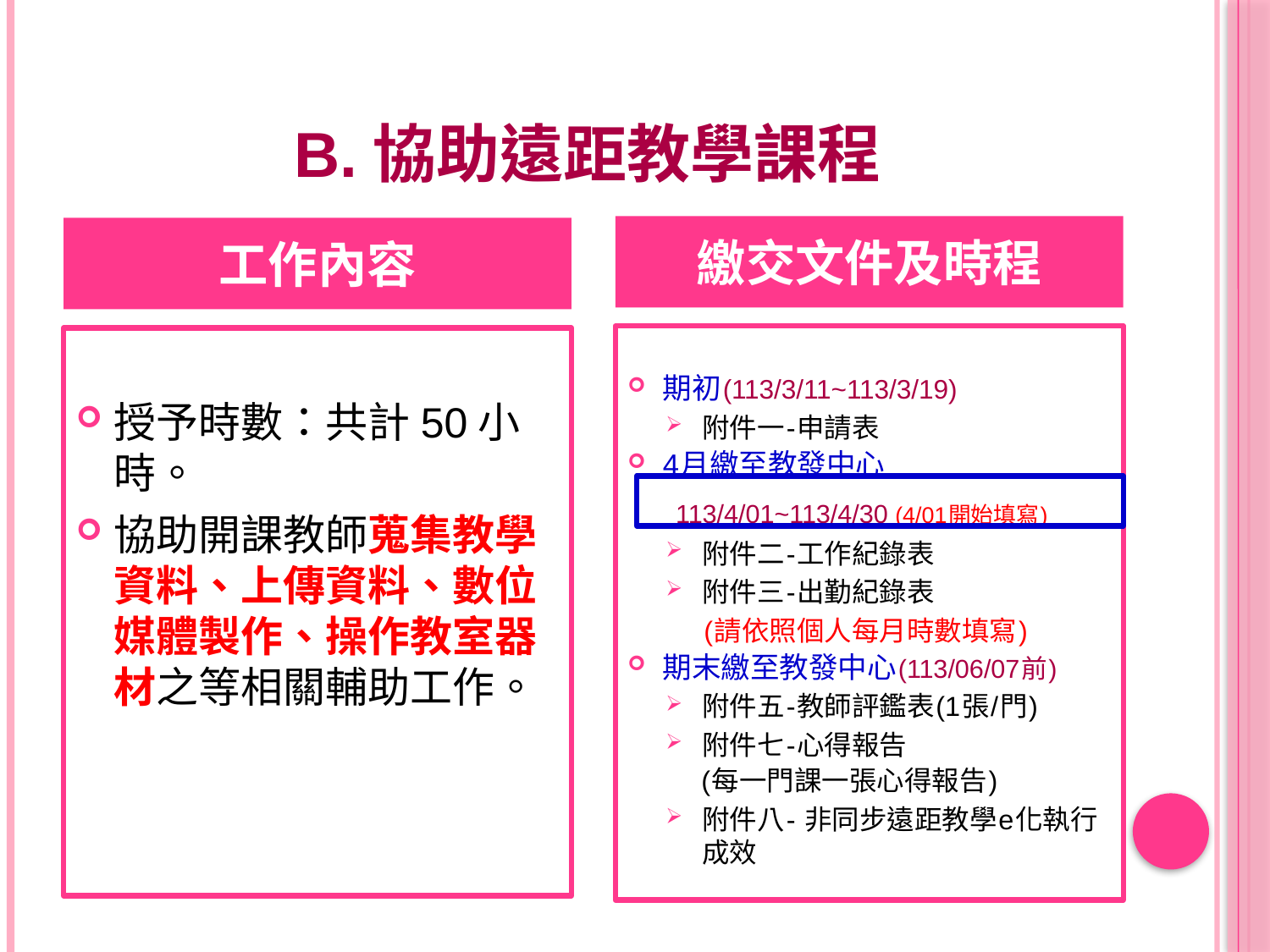

# B.協助遠距教學課程
繳交文件及時程
工作內容

期初(113/3/11~113/3/19)
附件一-申請表
4月繳至教發中心
 113/4/01~113/4/30 (4/01開始填寫)
附件二-工作紀錄表
附件三-出勤紀錄表
     (請依照個人每月時數填寫)
期末繳至教發中心(113/06/07前)
附件五-教師評鑑表(1張/門)
附件七-心得報告
     　  (每一門課一張心得報告)
附件八- 非同步遠距教學e化執行成效

授予時數：共計50小時。
協助開課教師蒐集教學資料、上傳資料、數位媒體製作、操作教室器材之等相關輔助工作。